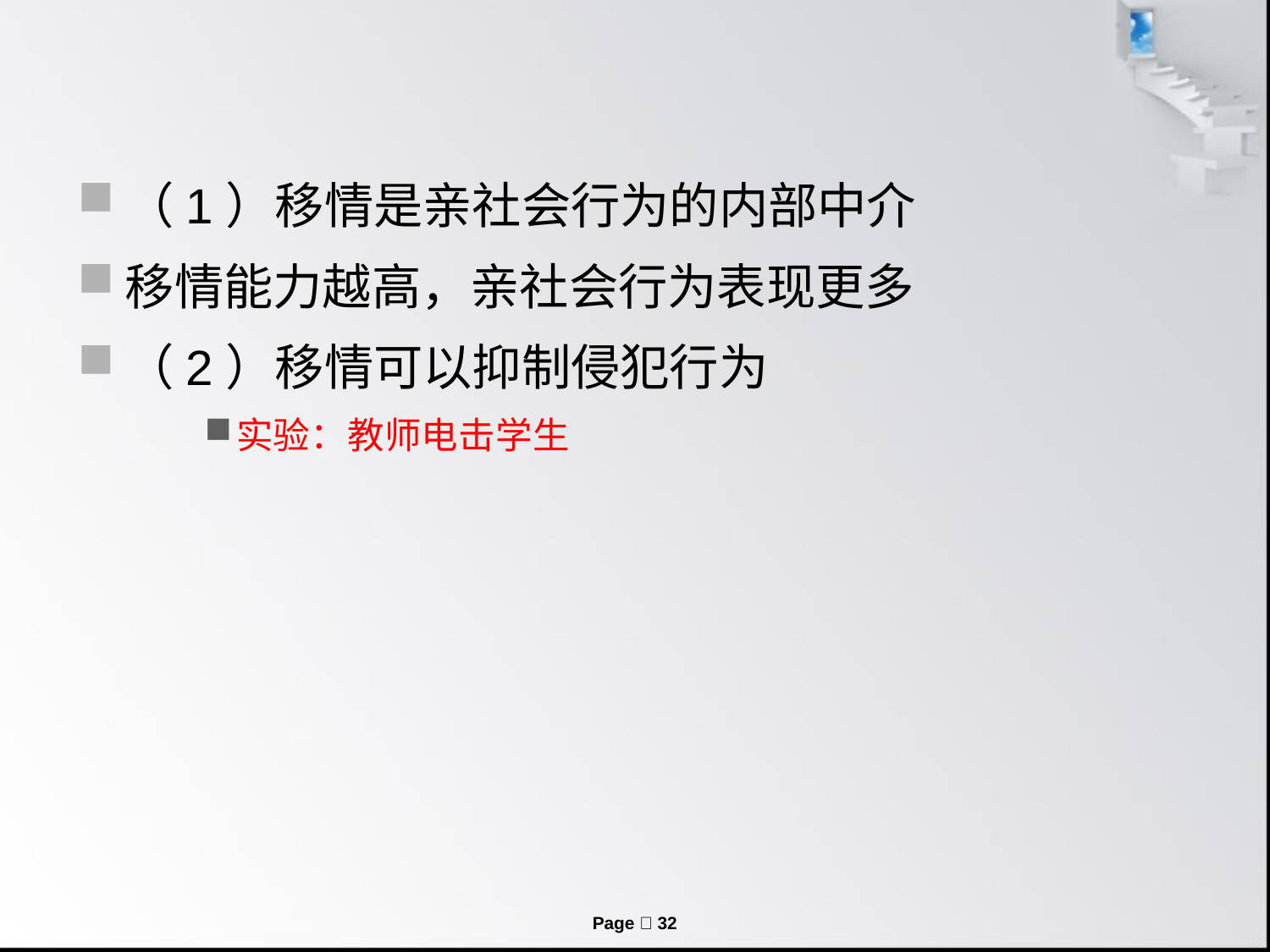

#
（1）移情是亲社会行为的内部中介
移情能力越高，亲社会行为表现更多
（2）移情可以抑制侵犯行为
实验：教师电击学生